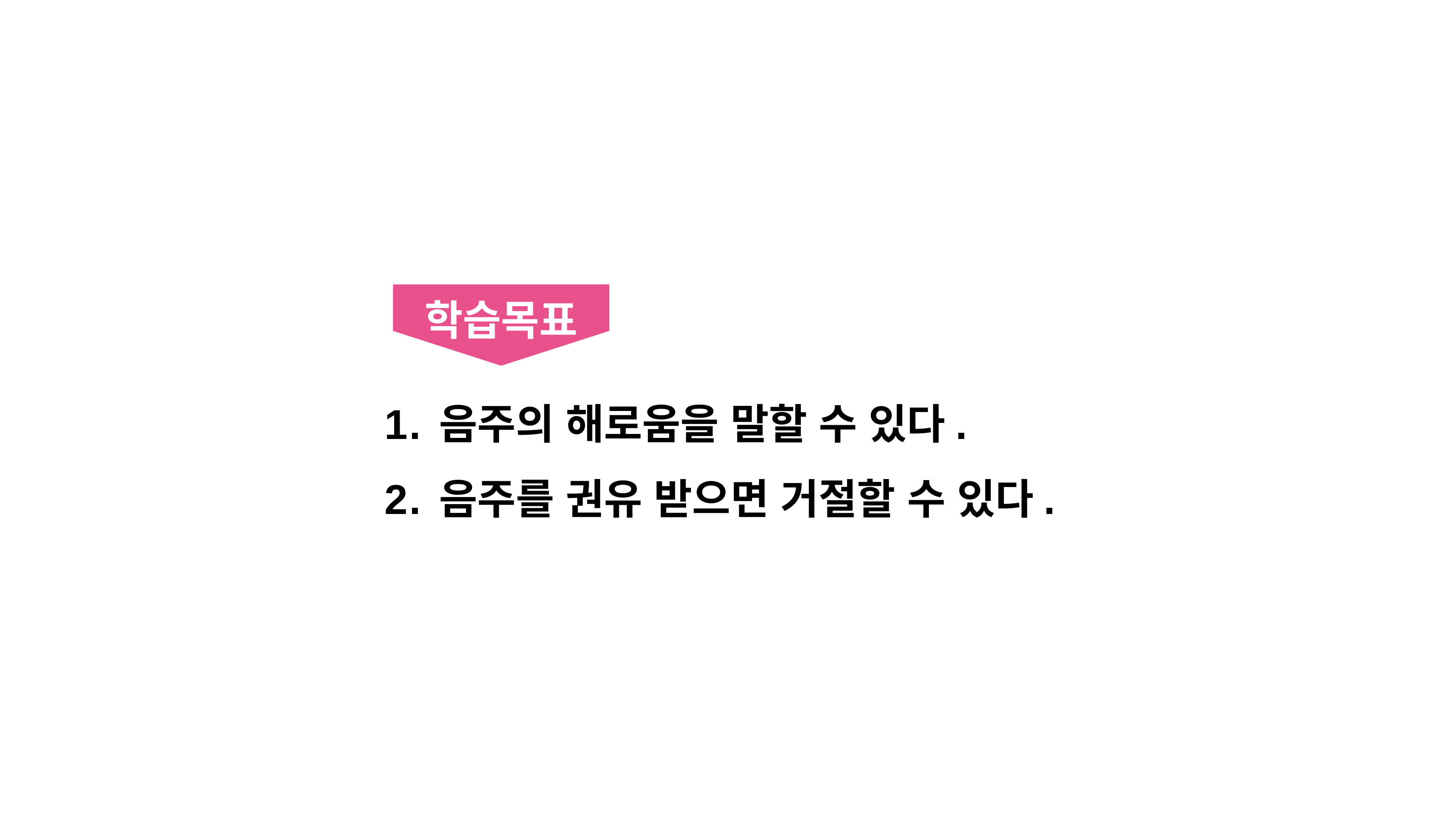

학습목표
음주의 해로움을 말할 수 있다.
음주를 권유 받으면 거절할 수 있다.